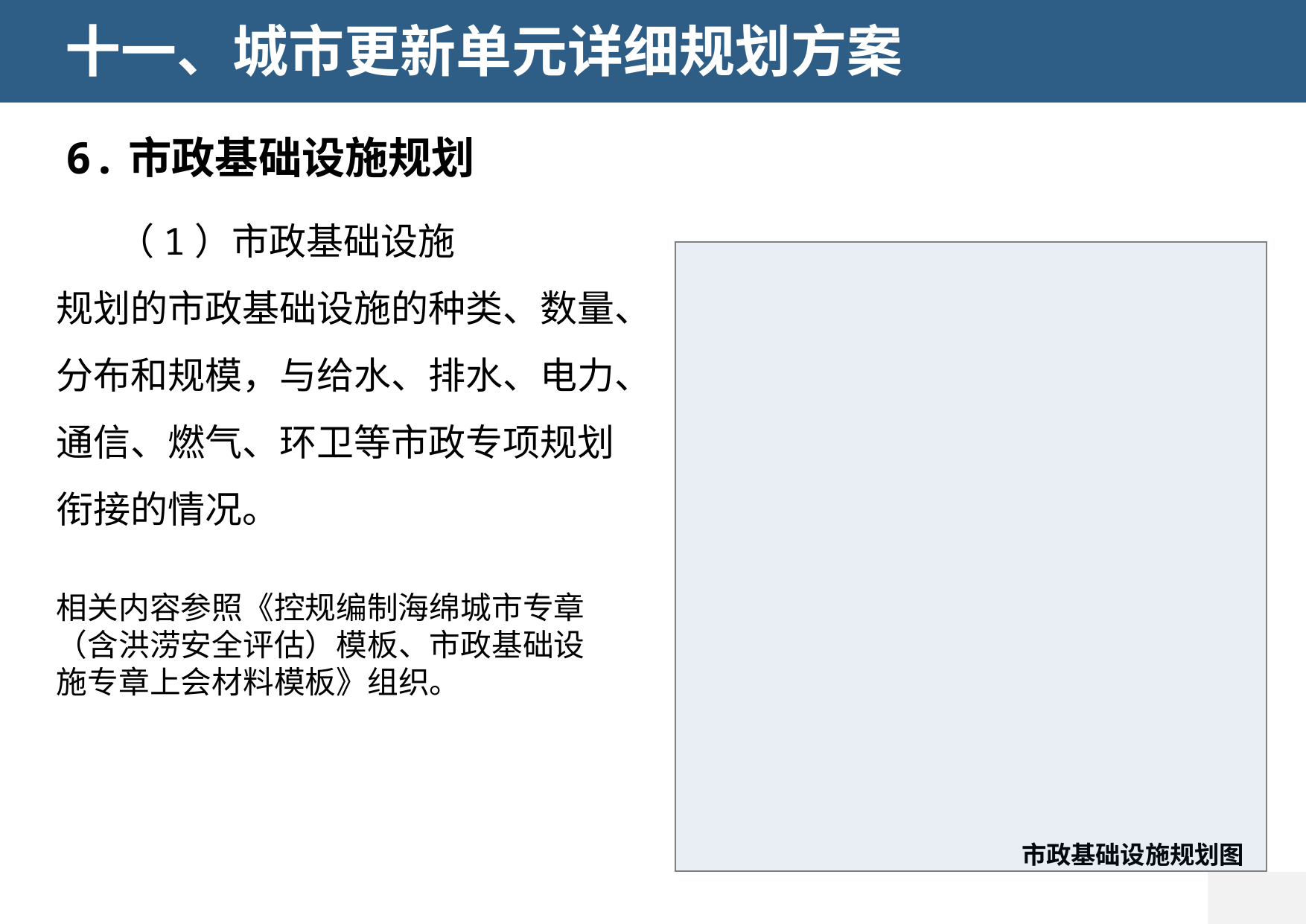

十一、城市更新单元详细规划方案
6.市政基础设施规划
（1）市政基础设施
规划的市政基础设施的种类、数量、分布和规模，与给水、排水、电力、通信、燃气、环卫等市政专项规划衔接的情况。

金  穗  路
相关内容参照《控规编制海绵城市专章（含洪涝安全评估）模板、市政基础设施专章上会材料模板》组织。
市政基础设施规划图
60